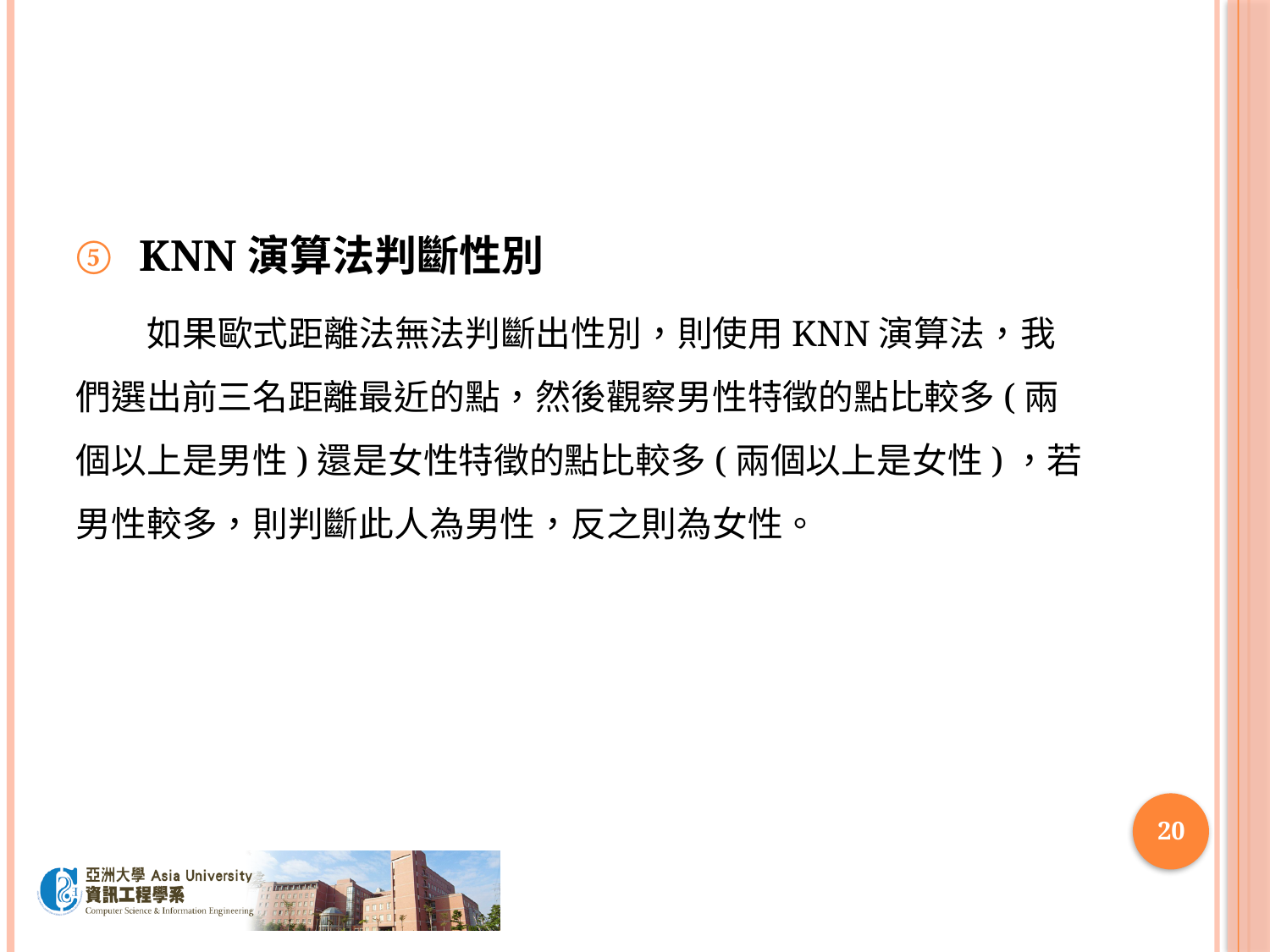

#
KNN演算法判斷性別
        如果歐式距離法無法判斷出性別，則使用KNN演算法，我們選出前三名距離最近的點，然後觀察男性特徵的點比較多(兩個以上是男性)還是女性特徵的點比較多(兩個以上是女性)，若男性較多，則判斷此人為男性，反之則為女性。

20